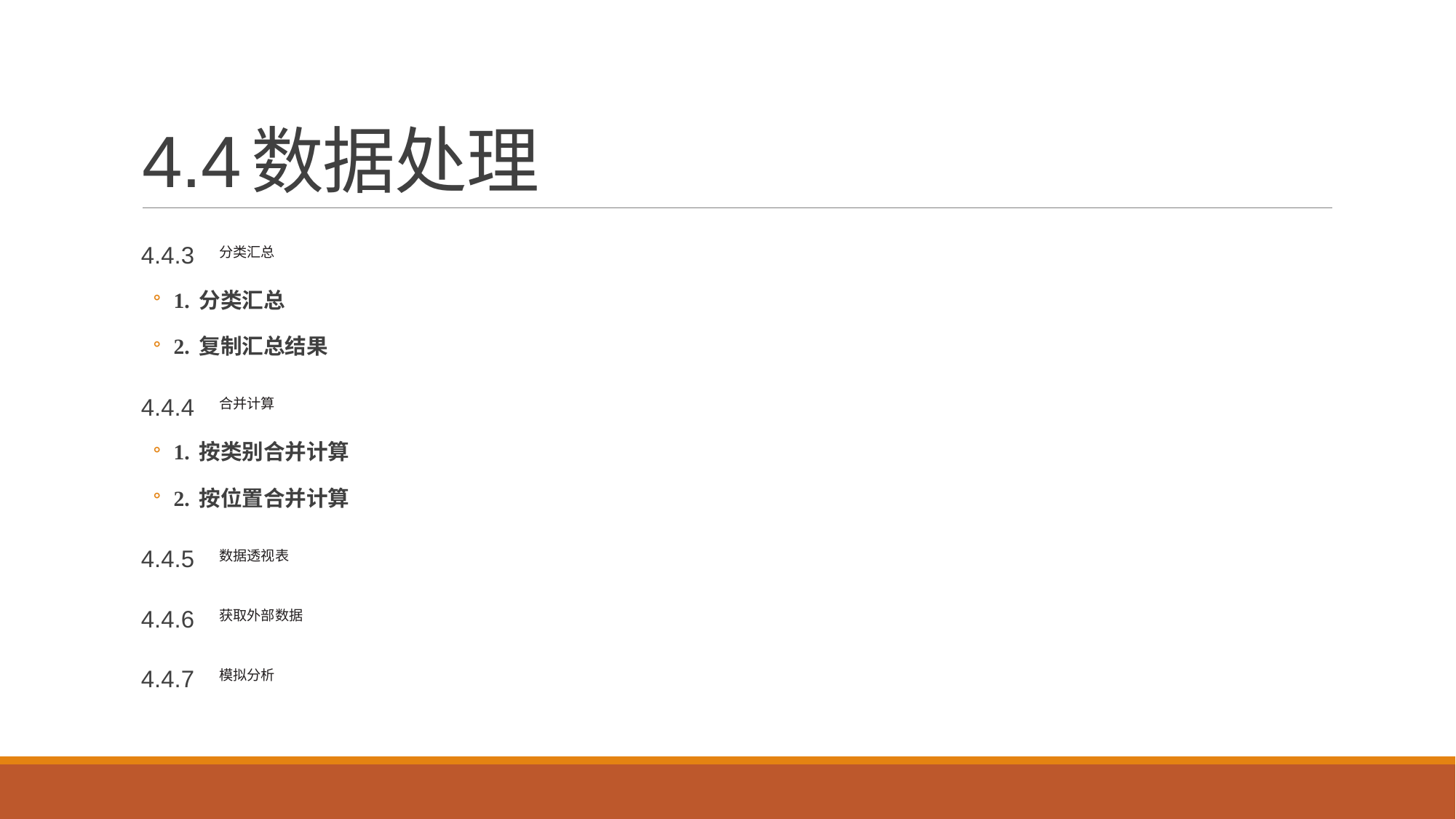

# 4.4	数据处理
4.4.3   分类汇总
1. 分类汇总
2. 复制汇总结果
4.4.4   合并计算
1. 按类别合并计算
2. 按位置合并计算
4.4.5   数据透视表
4.4.6   获取外部数据
4.4.7   模拟分析